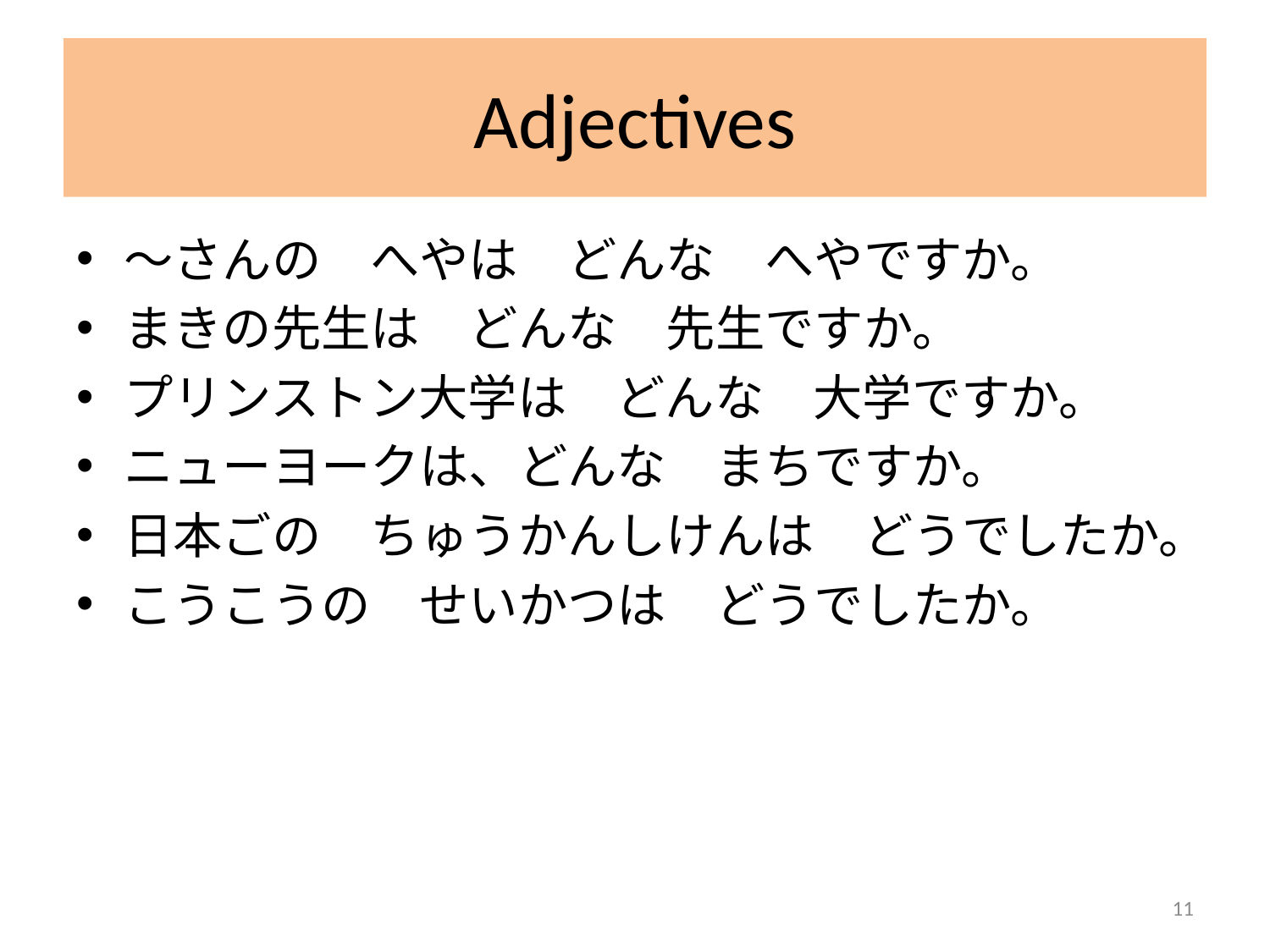

# Adjectives
～さんの　へやは　どんな　へやですか。
まきの先生は　どんな　先生ですか。
プリンストン大学は　どんな　大学ですか。
ニューヨークは、どんな　まちですか。
日本ごの　ちゅうかんしけんは　どうでしたか。
こうこうの　せいかつは　どうでしたか。
11